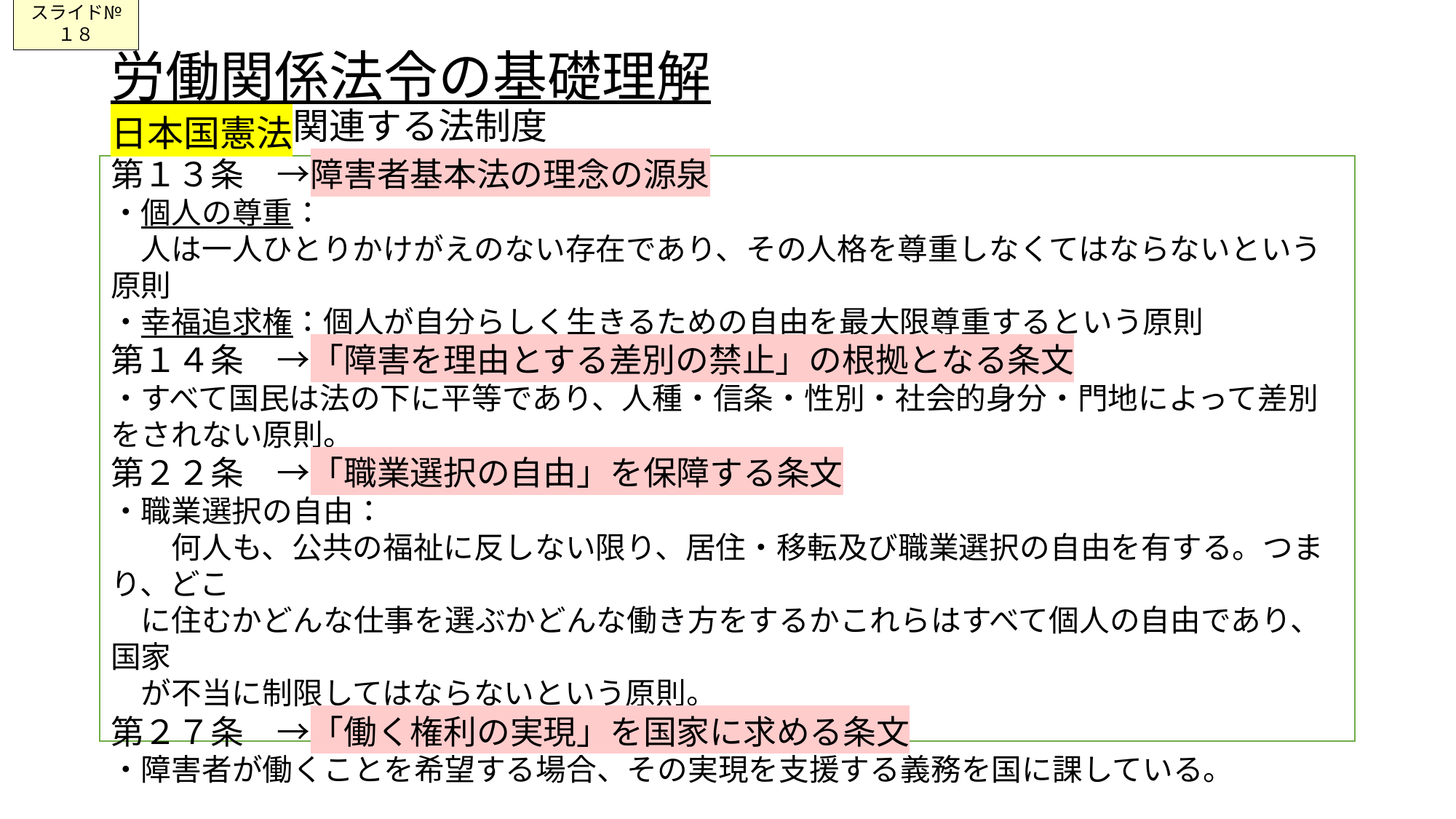

スライド№１８
# 労働関係法令の基礎理解 就労支援に関連する法制度
日本国憲法
第１３条　→障害者基本法の理念の源泉
・個人の尊重：
　人は一人ひとりかけがえのない存在であり、その人格を尊重しなくてはならないという原則
・幸福追求権：個人が自分らしく生きるための自由を最大限尊重するという原則
第１４条　→「障害を理由とする差別の禁止」の根拠となる条文
・すべて国民は法の下に平等であり、人種・信条・性別・社会的身分・門地によって差別をされない原則。
第２２条　→「職業選択の自由」を保障する条文
・職業選択の自由：
　　何人も、公共の福祉に反しない限り、居住・移転及び職業選択の自由を有する。つまり、どこ
　に住むかどんな仕事を選ぶかどんな働き方をするかこれらはすべて個人の自由であり、国家
　が不当に制限してはならないという原則。
第２７条　→「働く権利の実現」を国家に求める条文
・障害者が働くことを希望する場合、その実現を支援する義務を国に課している。